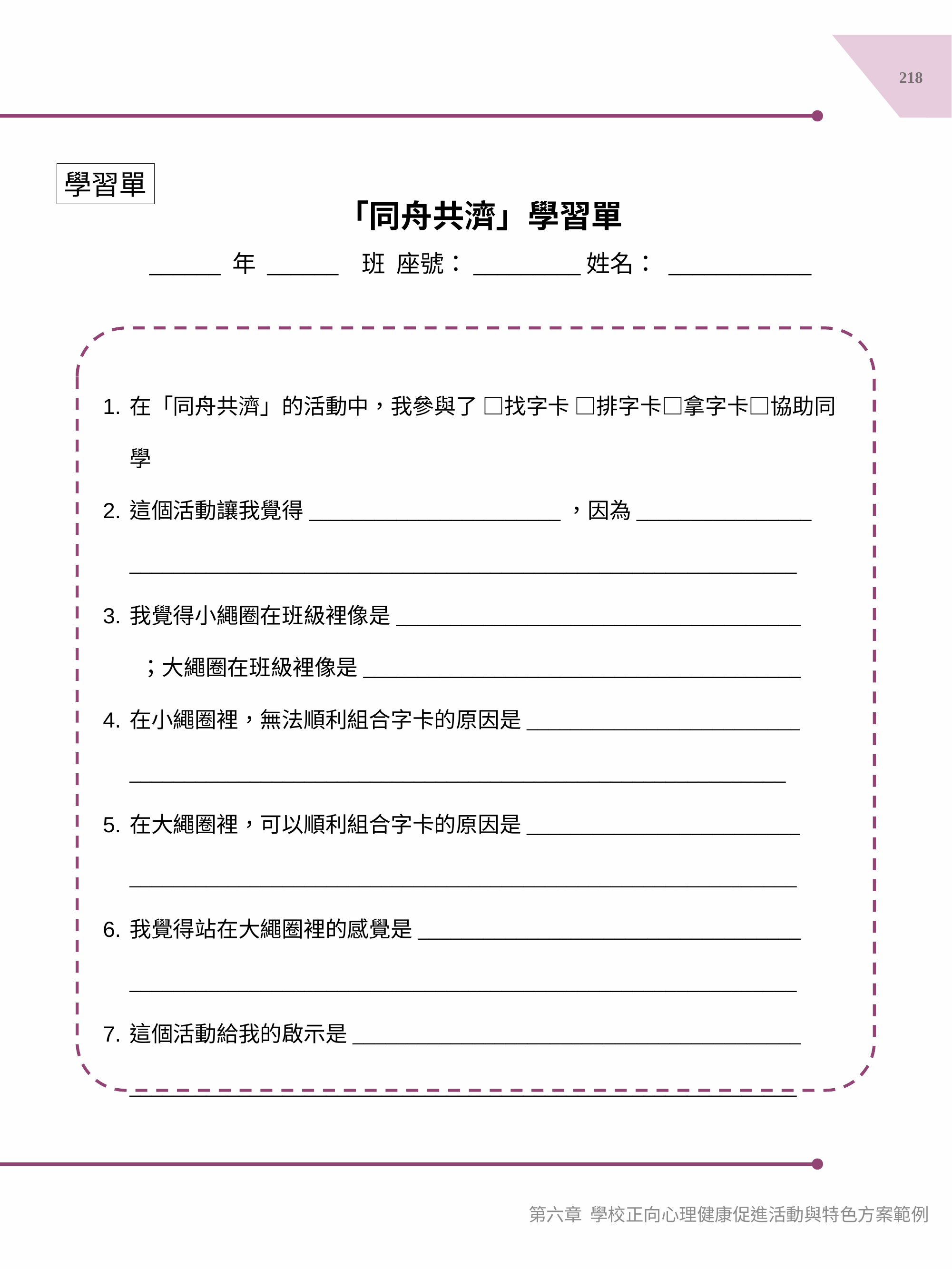

218
學習單
「同舟共濟」學習單
______ 年 ______   班  座號：_________姓名： ____________

在「同舟共濟」的活動中，我參與了 □找字卡 □排字卡□拿字卡□協助同學
這個活動讓我覺得_______________________，因為________________
_____________________________________________________________
我覺得小繩圈在班級裡像是_____________________________________
 ；大繩圈在班級裡像是________________________________________
在小繩圈裡，無法順利組合字卡的原因是_________________________
____________________________________________________________
在大繩圈裡，可以順利組合字卡的原因是_________________________       _____________________________________________________________
我覺得站在大繩圈裡的感覺是___________________________________
_____________________________________________________________
這個活動給我的啟示是_________________________________________
_____________________________________________________________
第六章  學校正向心理健康促進活動與特色方案範例